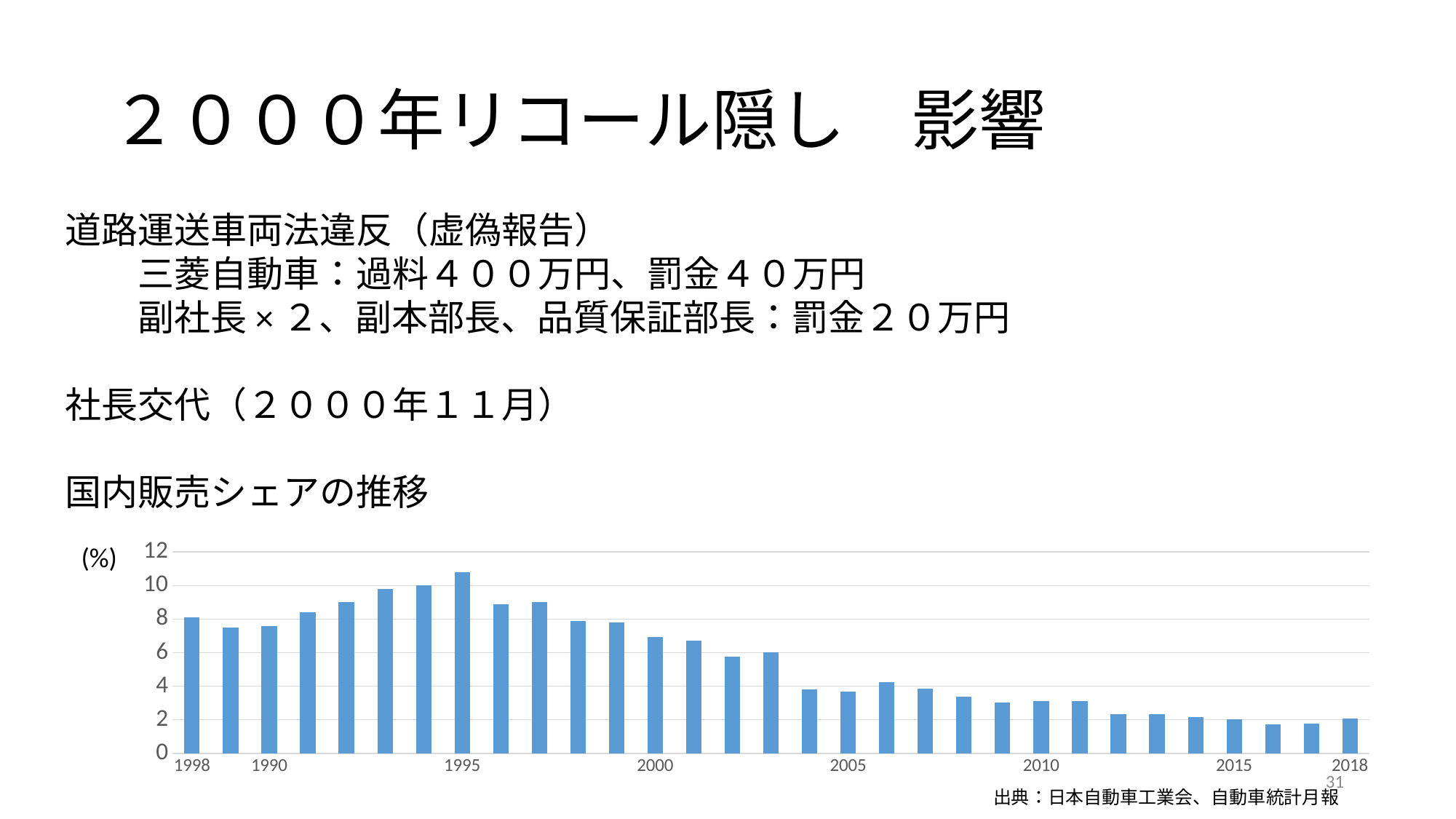

# ２０００年リコール隠し　影響
道路運送車両法違反（虚偽報告）
　　三菱自動車：過料４００万円、罰金４０万円
　　副社長×２、副本部長、品質保証部長：罰金２０万円

社長交代（２０００年１１月）

国内販売シェアの推移

(%)

### Chart

| Category | 系列 1 |
|---|---|
| 1998 | 8.1 |
|  | 7.5 |
| 1990 | 7.6 |
|  | 8.4 |
|  | 9.0 |
|  | 9.8 |
|  | 10.0 |
| 1995 | 10.8 |
|  | 8.9 |
|  | 9.0 |
|  | 7.891522110921084 |
|  | 7.799711121810303 |
| 2000 | 6.949988260154965 |
|  | 6.7381674049895075 |
|  | 5.764467462283269 |
|  | 6.0220525869380825 |
|  | 3.7961409395973154 |
| 2005 | 3.664700926705981 |
|  | 4.223227752639517 |
|  | 3.8636363636363633 |
|  | 3.3830139578897565 |
|  | 3.0333928116237576 |
| 2010 | 3.1101614434947766 |
|  | 3.0930760499432464 |
|  | 2.3184601924759405 |
|  | 2.3235423060061375 |
|  | 2.1706746116194933 |
| 2015 | 2.040332147093713 |
|  | 1.7124939700916546 |
|  | 1.7783857729138166 |
| 2018 | 2.072420860851742 |
31
出典：日本自動車工業会、自動車統計月報